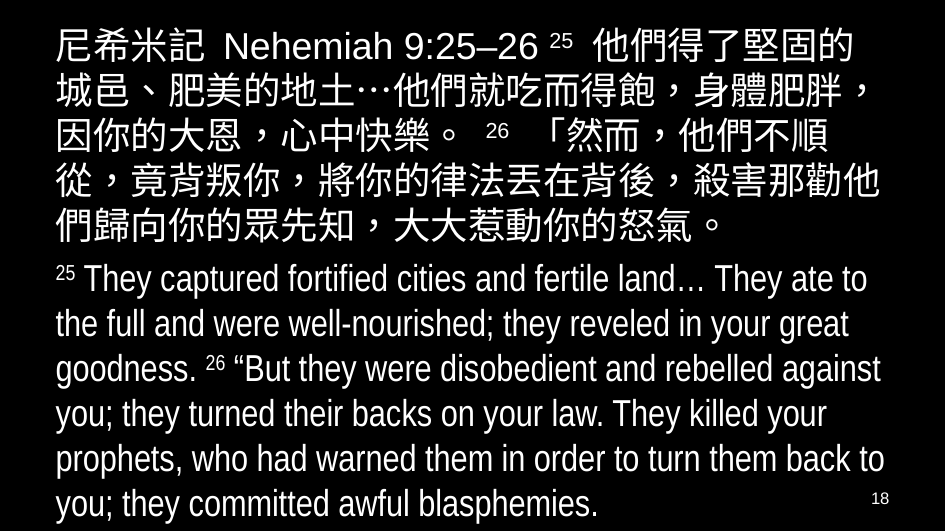

尼希米記 Nehemiah 9:25–26 25 他們得了堅固的城邑、肥美的地土…他們就吃而得飽，身體肥胖，因你的大恩，心中快樂。 26 「然而，他們不順從，竟背叛你，將你的律法丟在背後，殺害那勸他們歸向你的眾先知，大大惹動你的怒氣。
25 They captured fortified cities and fertile land… They ate to the full and were well-nourished; they reveled in your great goodness. 26 “But they were disobedient and rebelled against you; they turned their backs on your law. They killed your prophets, who had warned them in order to turn them back to you; they committed awful blasphemies.

18